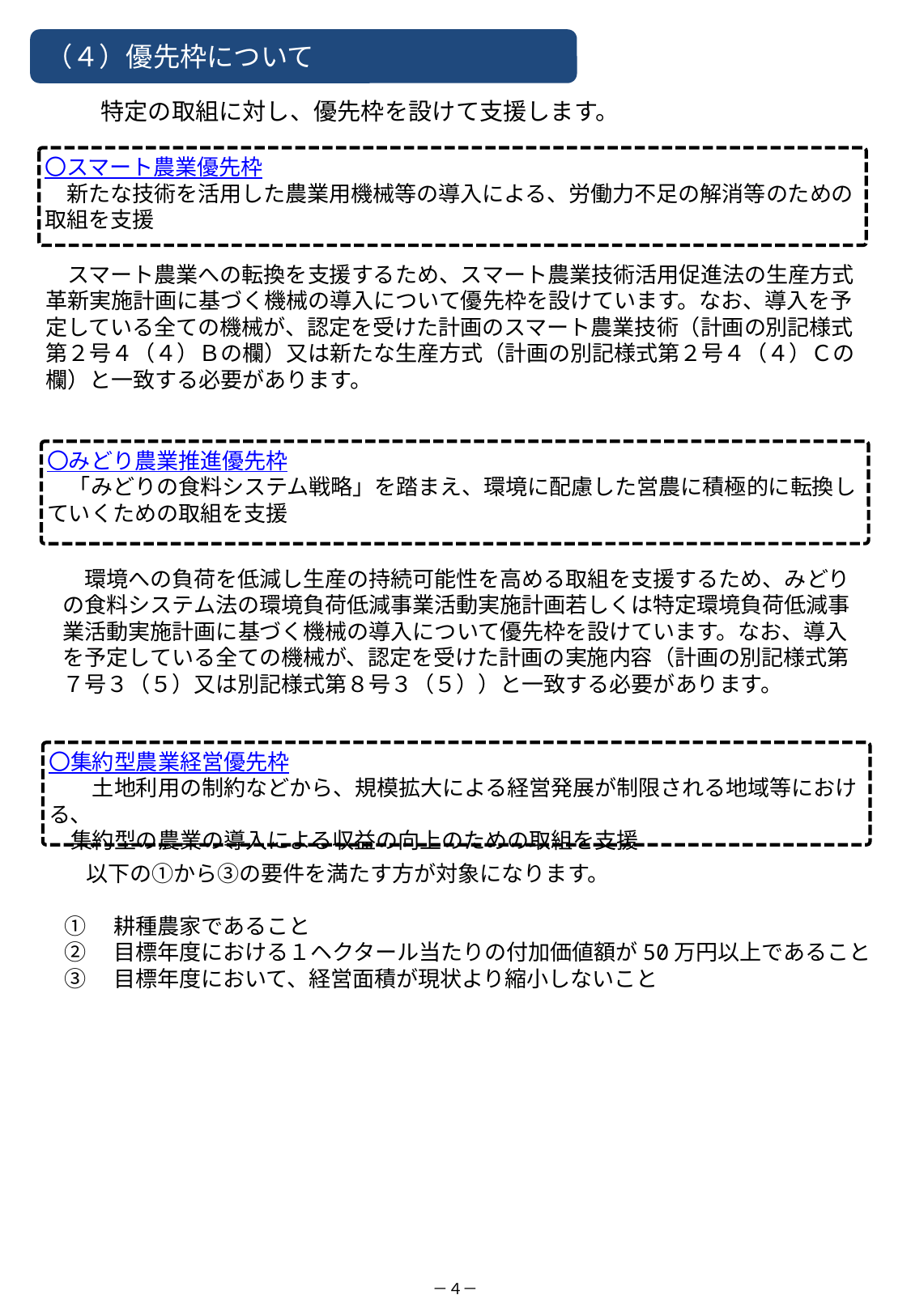

（４）優先枠について
　　特定の取組に対し、優先枠を設けて支援します。
〇スマート農業優先枠
　新たな技術を活用した農業用機械等の導入による、労働力不足の解消等のための取組を支援
　スマート農業への転換を支援するため、スマート農業技術活用促進法の生産方式革新実施計画に基づく機械の導入について優先枠を設けています。なお、導入を予定している全ての機械が、認定を受けた計画のスマート農業技術（計画の別記様式第２号４（４）Ｂの欄）又は新たな生産方式（計画の別記様式第２号４（４）Ｃの欄）と一致する必要があります。

〇みどり農業推進優先枠
　「みどりの食料システム戦略」を踏まえ、環境に配慮した営農に積極的に転換していくための取組を支援

　環境への負荷を低減し生産の持続可能性を高める取組を支援するため、みどりの食料システム法の環境負荷低減事業活動実施計画若しくは特定環境負荷低減事業活動実施計画に基づく機械の導入について優先枠を設けています。なお、導入を予定している全ての機械が、認定を受けた計画の実施内容（計画の別記様式第７号３（５）又は別記様式第８号３（５））と一致する必要があります。
〇集約型農業経営優先枠
　　土地利用の制約などから、規模拡大による経営発展が制限される地域等における、
　集約型の農業の導入による収益の向上のための取組を支援
　以下の①から③の要件を満たす方が対象になります。

①　耕種農家であること
②　目標年度における１ヘクタール当たりの付加価値額が50万円以上であること
③　目標年度において、経営面積が現状より縮小しないこと
－４－